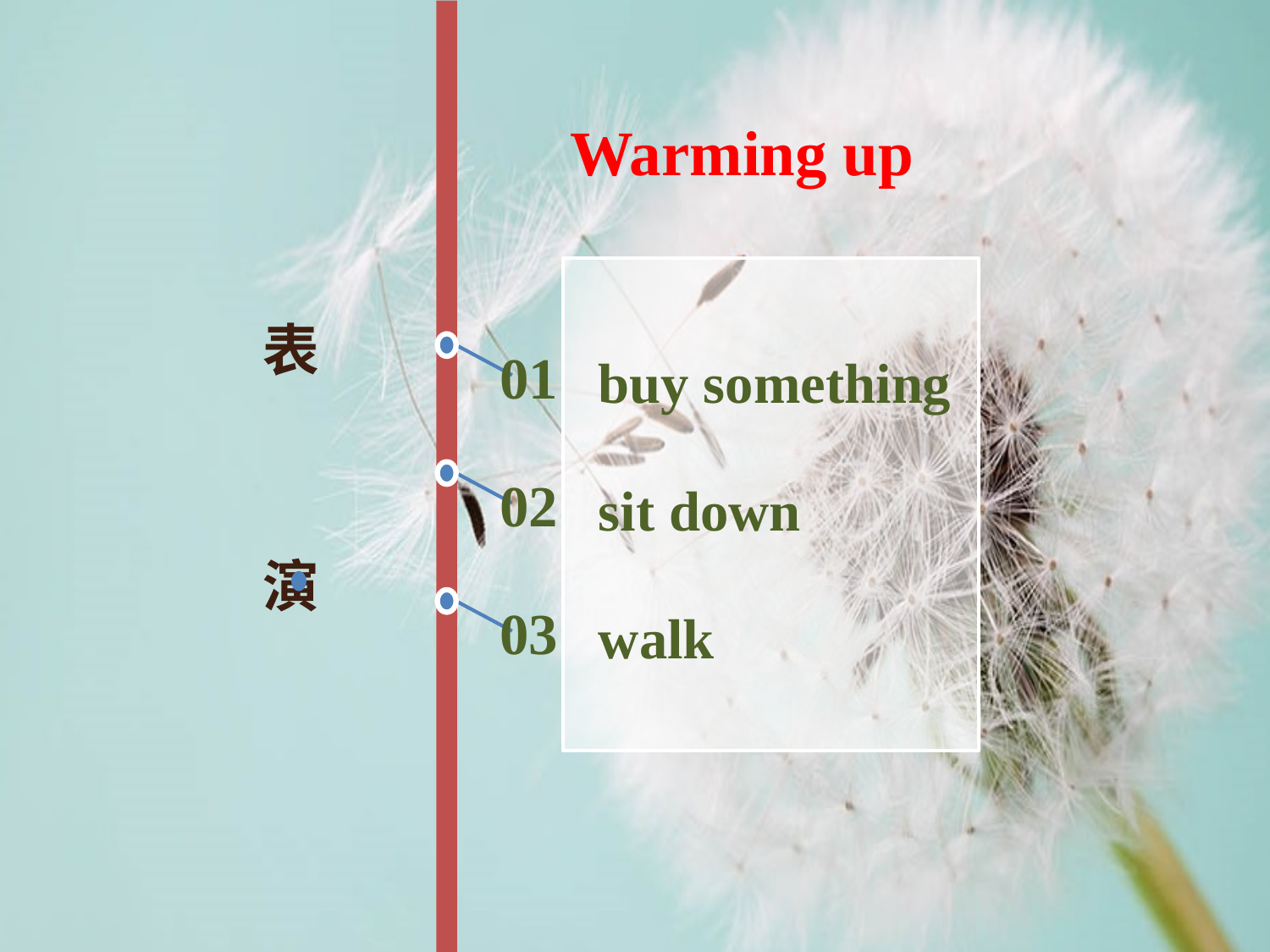

Warming up

表

buy something
01

sit down
02
演

walk
03